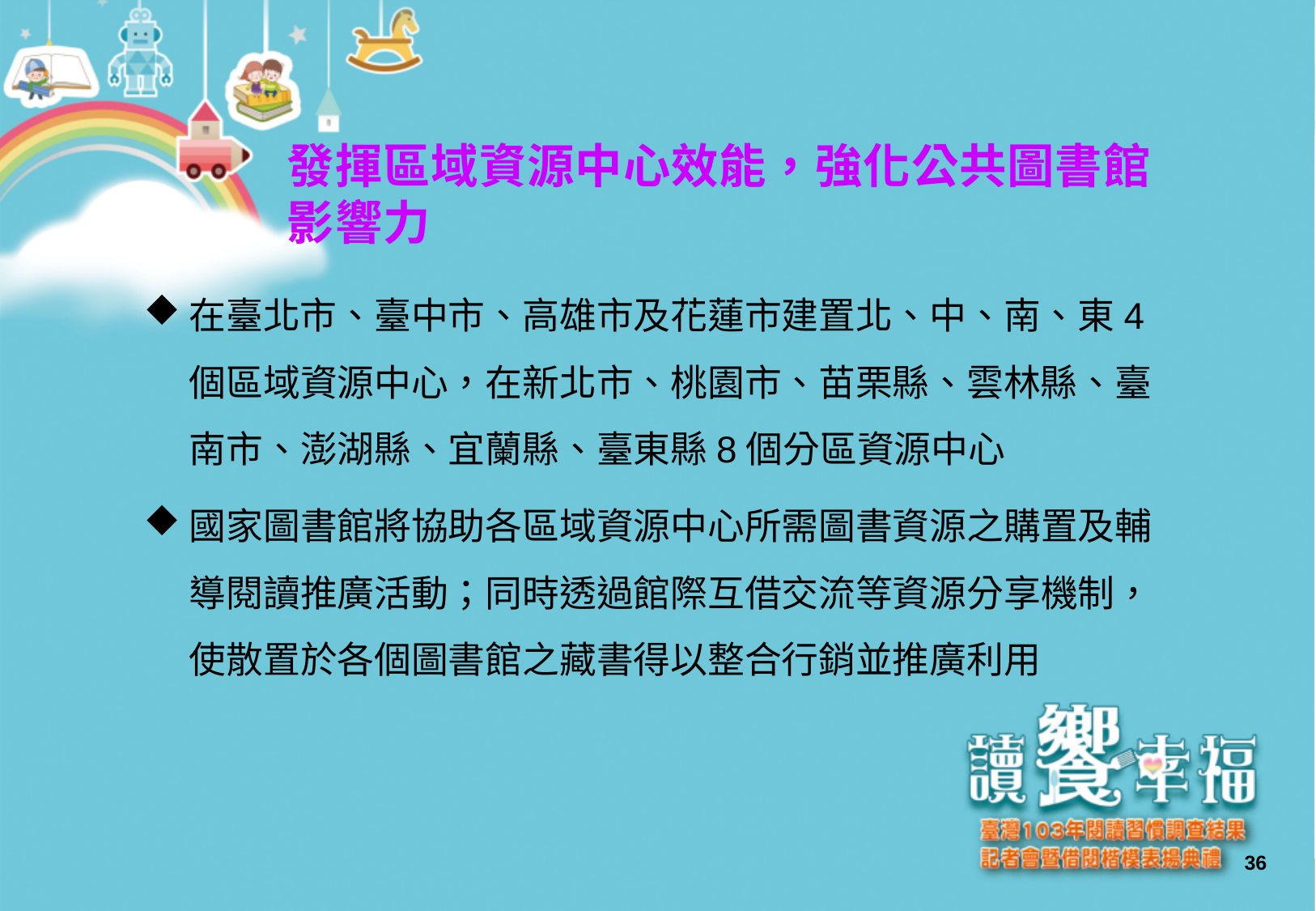

發揮區域資源中心效能，強化公共圖書館
影響力
在臺北市、臺中市、高雄市及花蓮市建置北、中、南、東4個區域資源中心，在新北市、桃園市、苗栗縣、雲林縣、臺南市、澎湖縣、宜蘭縣、臺東縣8個分區資源中心
國家圖書館將協助各區域資源中心所需圖書資源之購置及輔導閱讀推廣活動；同時透過館際互借交流等資源分享機制，使散置於各個圖書館之藏書得以整合行銷並推廣利用
36